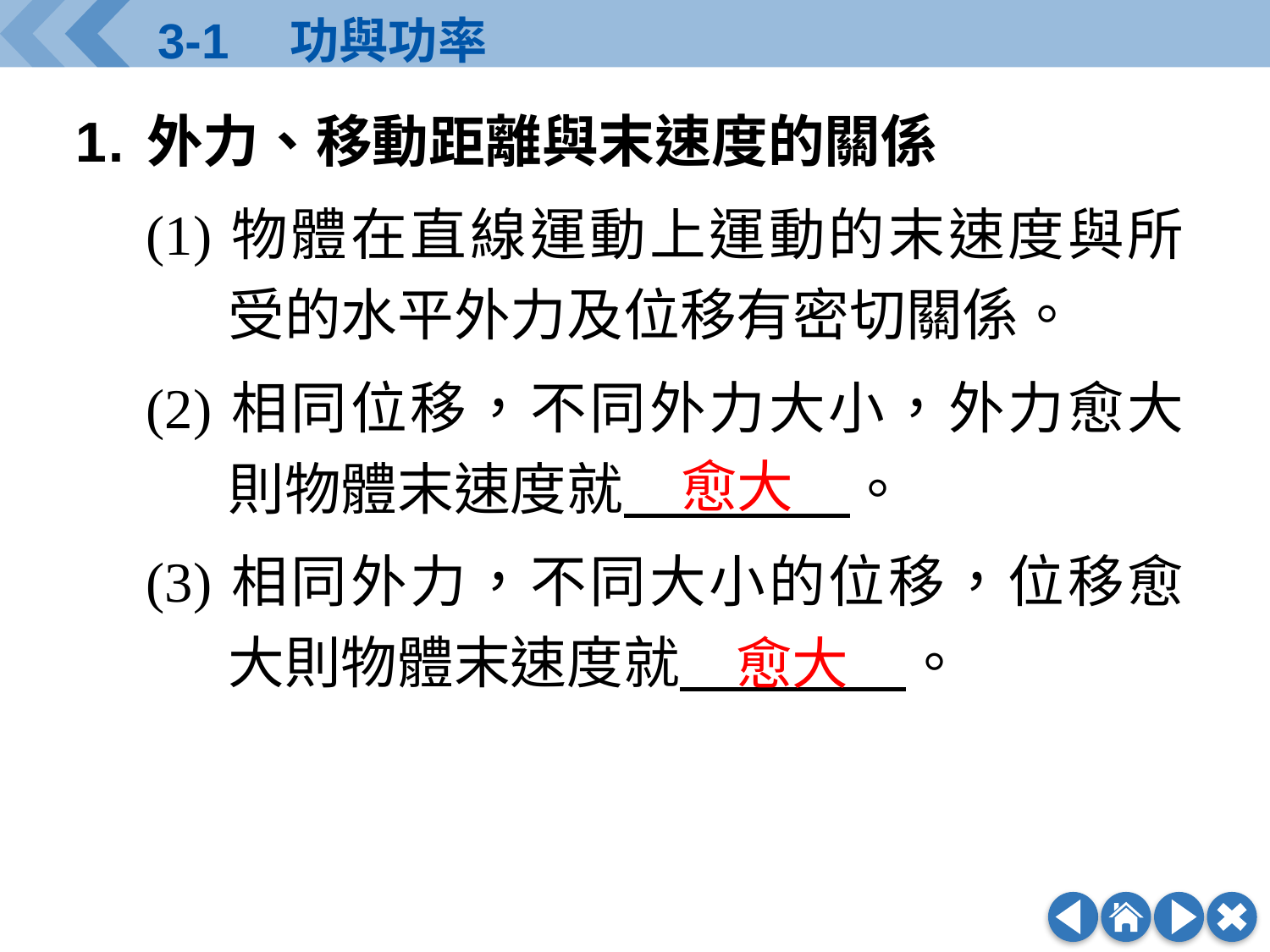

外力、移動距離與末速度的關係
(1)	物體在直線運動上運動的末速度與所受的水平外力及位移有密切關係。
(2)	相同位移，不同外力大小，外力愈大則物體末速度就　　　　。
(3)	相同外力，不同大小的位移，位移愈大則物體末速度就　　　　。
愈大
愈大